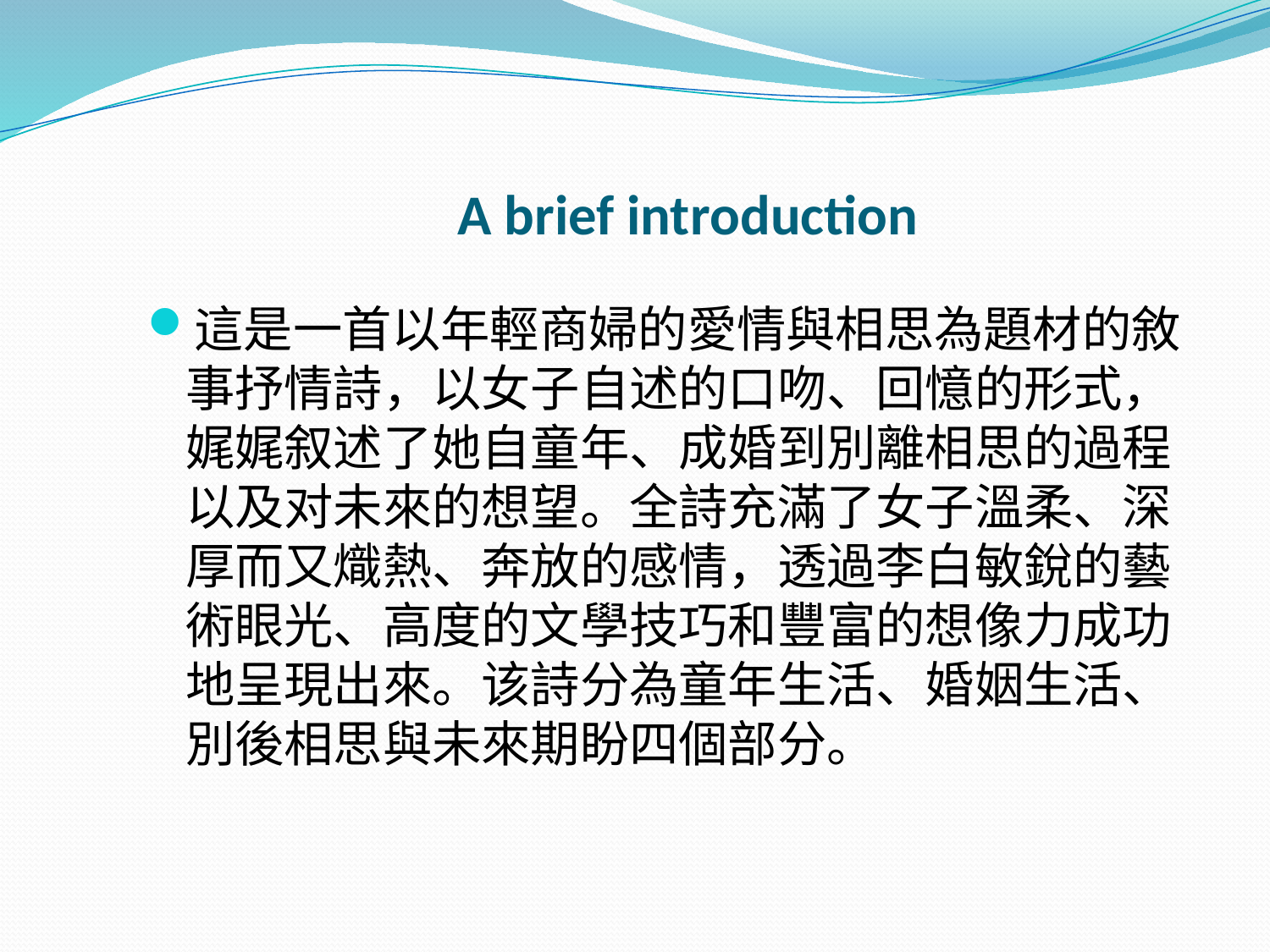

# A brief introduction
這是一首以年輕商婦的愛情與相思為題材的敘事抒情詩，以女子自述的口吻、回憶的形式，娓娓叙述了她自童年、成婚到別離相思的過程以及对未來的想望。全詩充滿了女子溫柔、深厚而又熾熱、奔放的感情，透過李白敏銳的藝術眼光、高度的文學技巧和豐富的想像力成功地呈現出來。该詩分為童年生活、婚姻生活、別後相思與未來期盼四個部分。